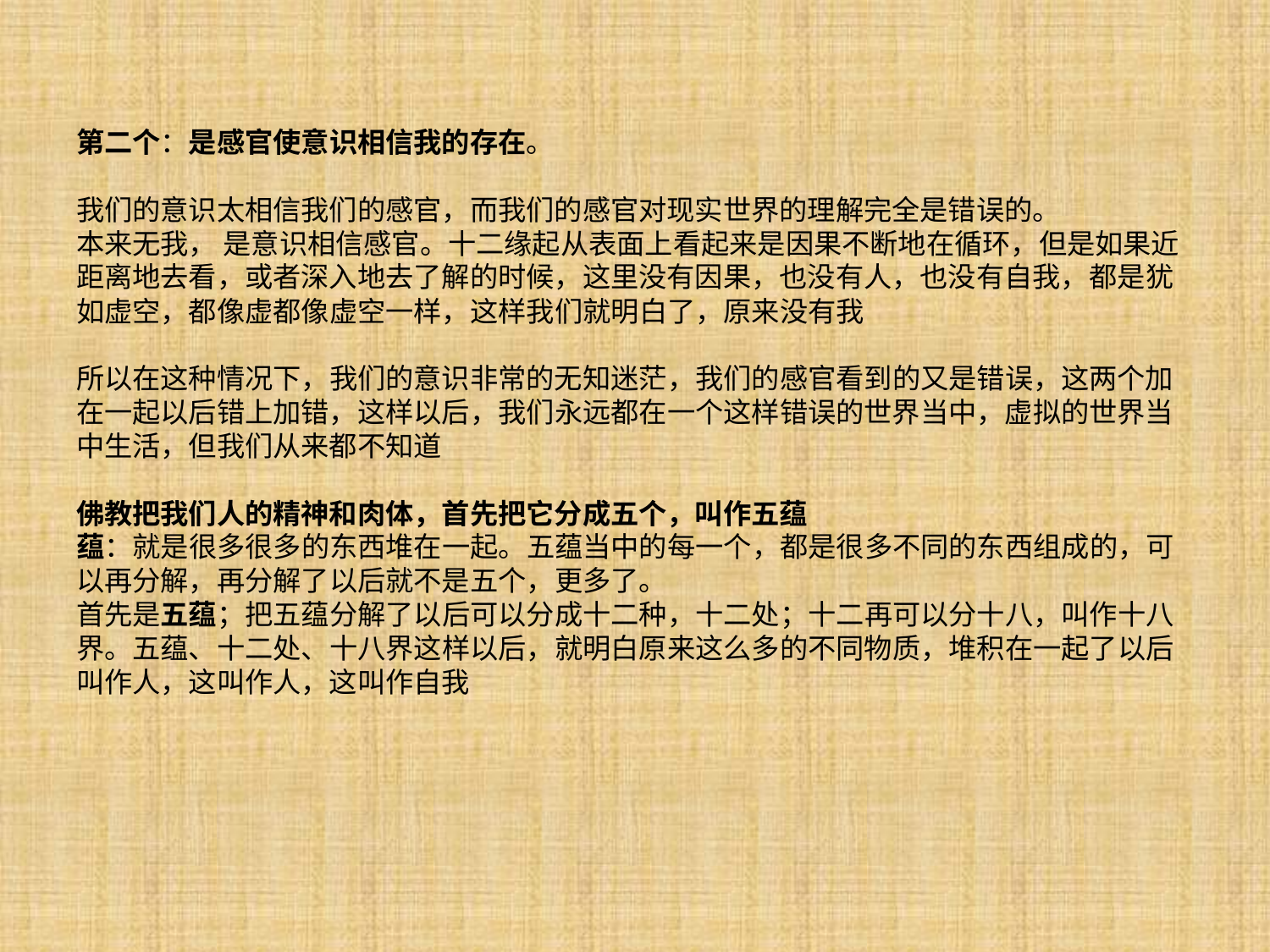

# 第二个：是感官使意识相信我的存在。 我们的意识太相信我们的感官，而我们的感官对现实世界的理解完全是错误的。 本来无我， 是意识相信感官。十二缘起从表面上看起来是因果不断地在循环，但是如果近距离地去看，或者深入地去了解的时候，这里没有因果，也没有人，也没有自我，都是犹如虚空，都像虚都像虚空一样，这样我们就明白了，原来没有我 所以在这种情况下，我们的意识非常的无知迷茫，我们的感官看到的又是错误，这两个加在一起以后错上加错，这样以后，我们永远都在一个这样错误的世界当中，虚拟的世界当中生活，但我们从来都不知道 佛教把我们人的精神和肉体，首先把它分成五个，叫作五蕴 蕴：就是很多很多的东西堆在一起。五蕴当中的每一个，都是很多不同的东西组成的，可以再分解，再分解了以后就不是五个，更多了。 首先是五蕴；把五蕴分解了以后可以分成十二种，十二处；十二再可以分十八，叫作十八界。五蕴、十二处、十八界这样以后，就明白原来这么多的不同物质，堆积在一起了以后叫作人，这叫作人，这叫作自我